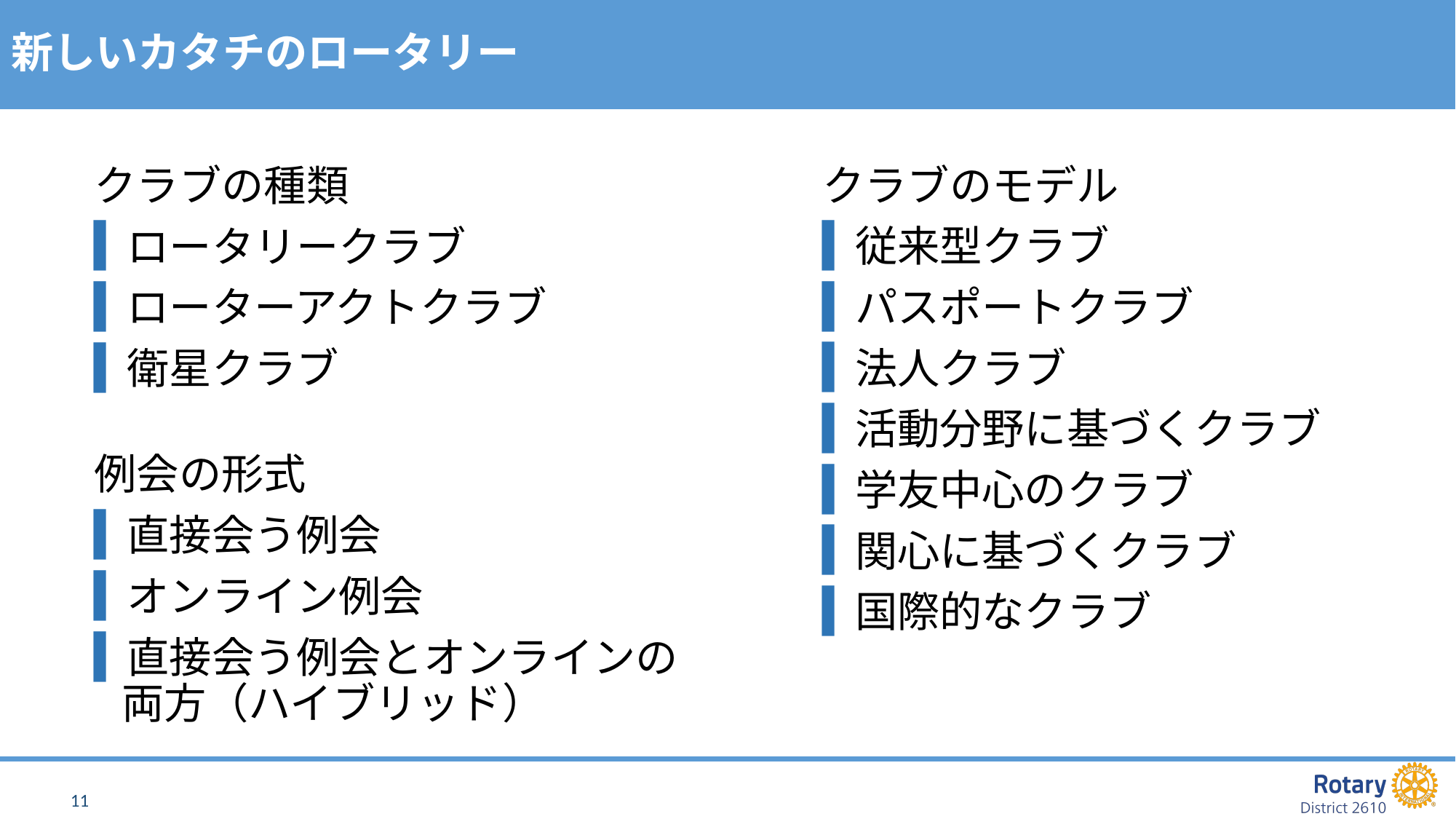

# 新しいカタチのロータリー
クラブの種類
ロータリークラブ
ローターアクトクラブ
衛星クラブ

クラブのモデル
従来型クラブ
パスポートクラブ
法人クラブ
活動分野に基づくクラブ
学友中心のクラブ
関心に基づくクラブ
国際的なクラブ

例会の形式
直接会う例会
オンライン例会
直接会う例会とオンラインの両方（ハイブリッド）

11